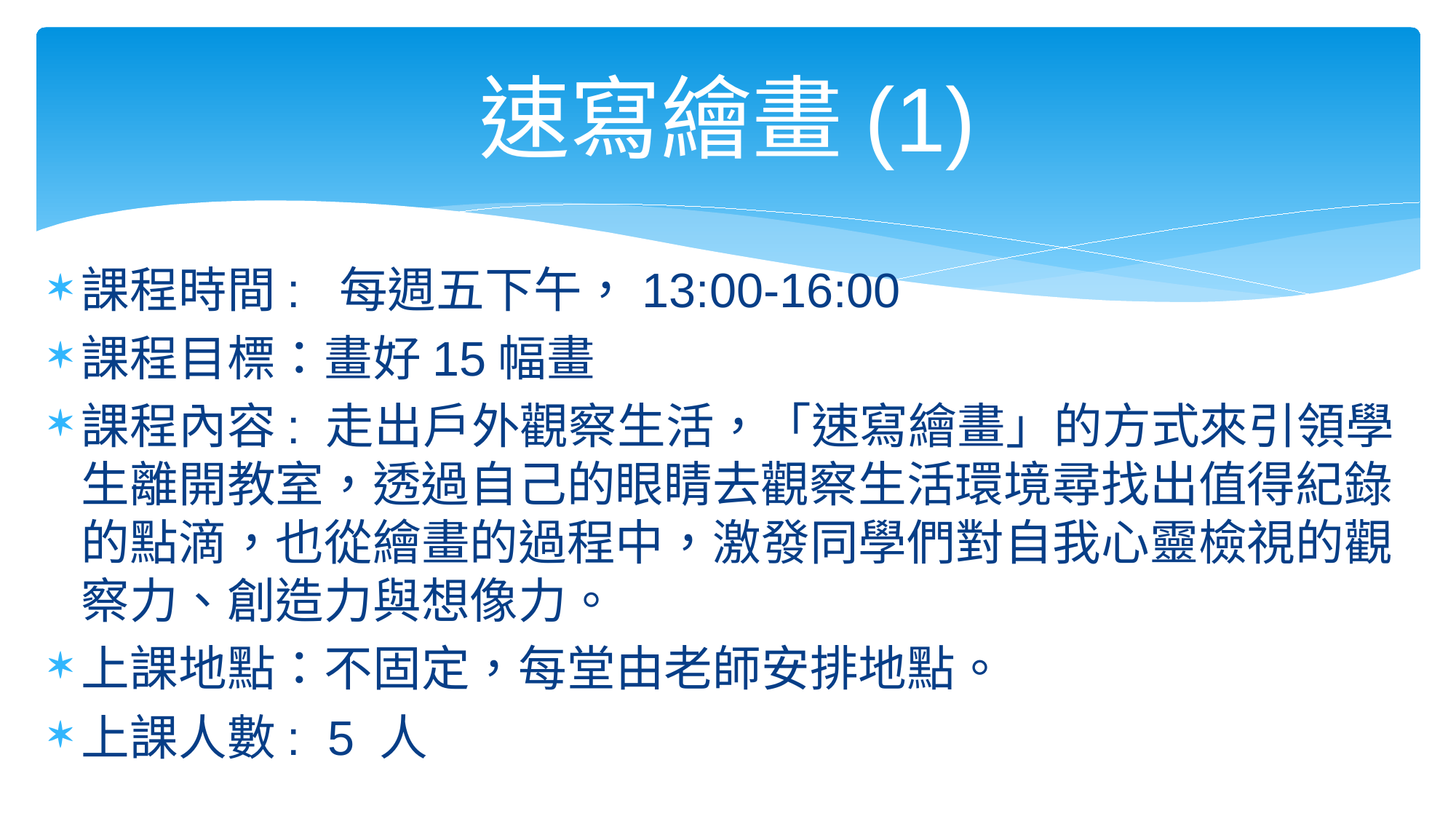

# 速寫繪畫(1)
課程時間:  每週五下午，13:00-16:00
課程目標：畫好15幅畫
課程內容: 走出戶外觀察生活，「速寫繪畫」的方式來引領學生離開教室，透過自己的眼睛去觀察生活環境尋找出值得紀錄的點滴，也從繪畫的過程中，激發同學們對自我心靈檢視的觀察力、創造力與想像力。
上課地點：不固定，每堂由老師安排地點。
上課人數:  5 人